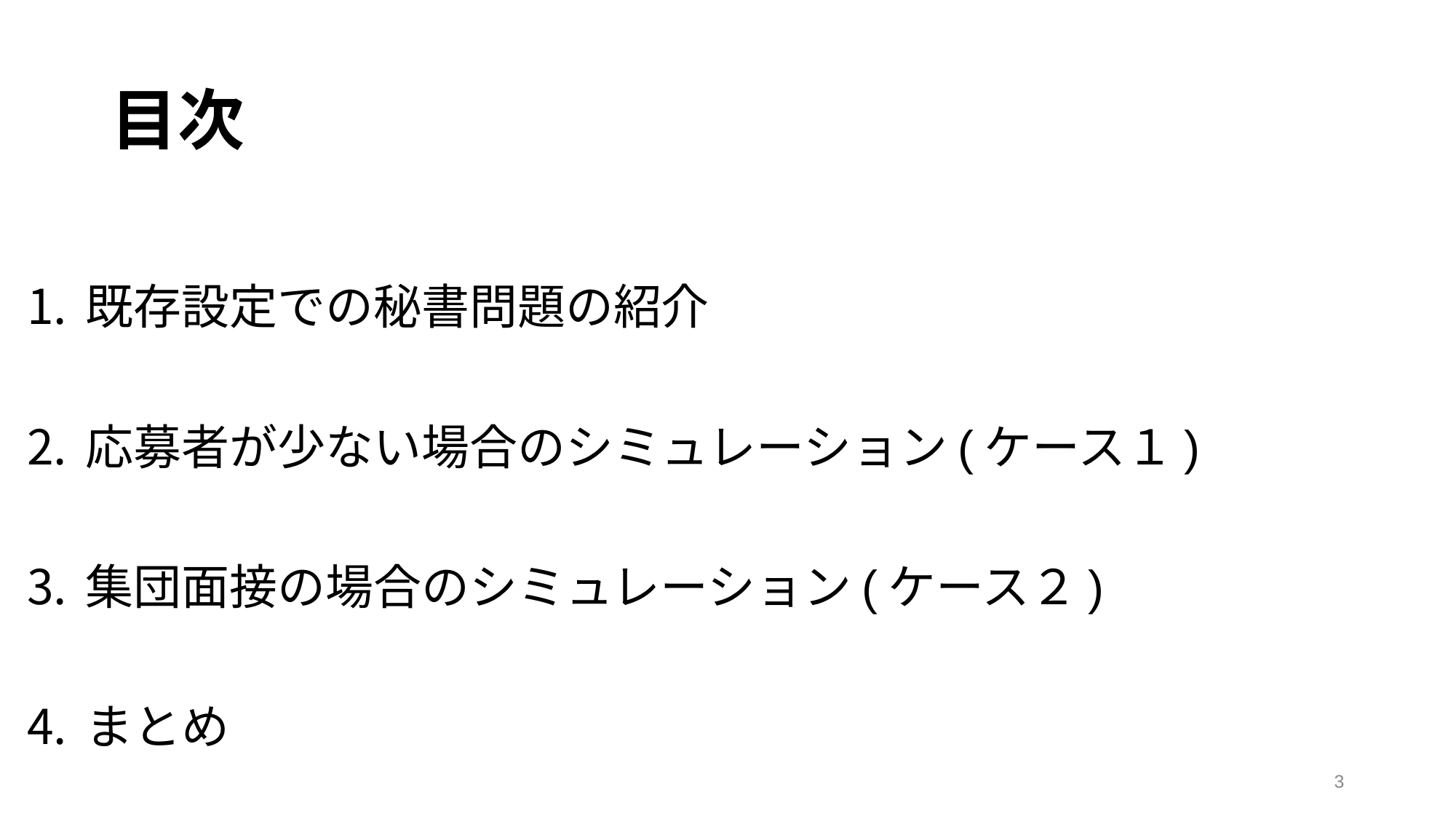

# 目次
既存設定での秘書問題の紹介
応募者が少ない場合のシミュレーション(ケース１)
集団面接の場合のシミュレーション(ケース２)
まとめ
3